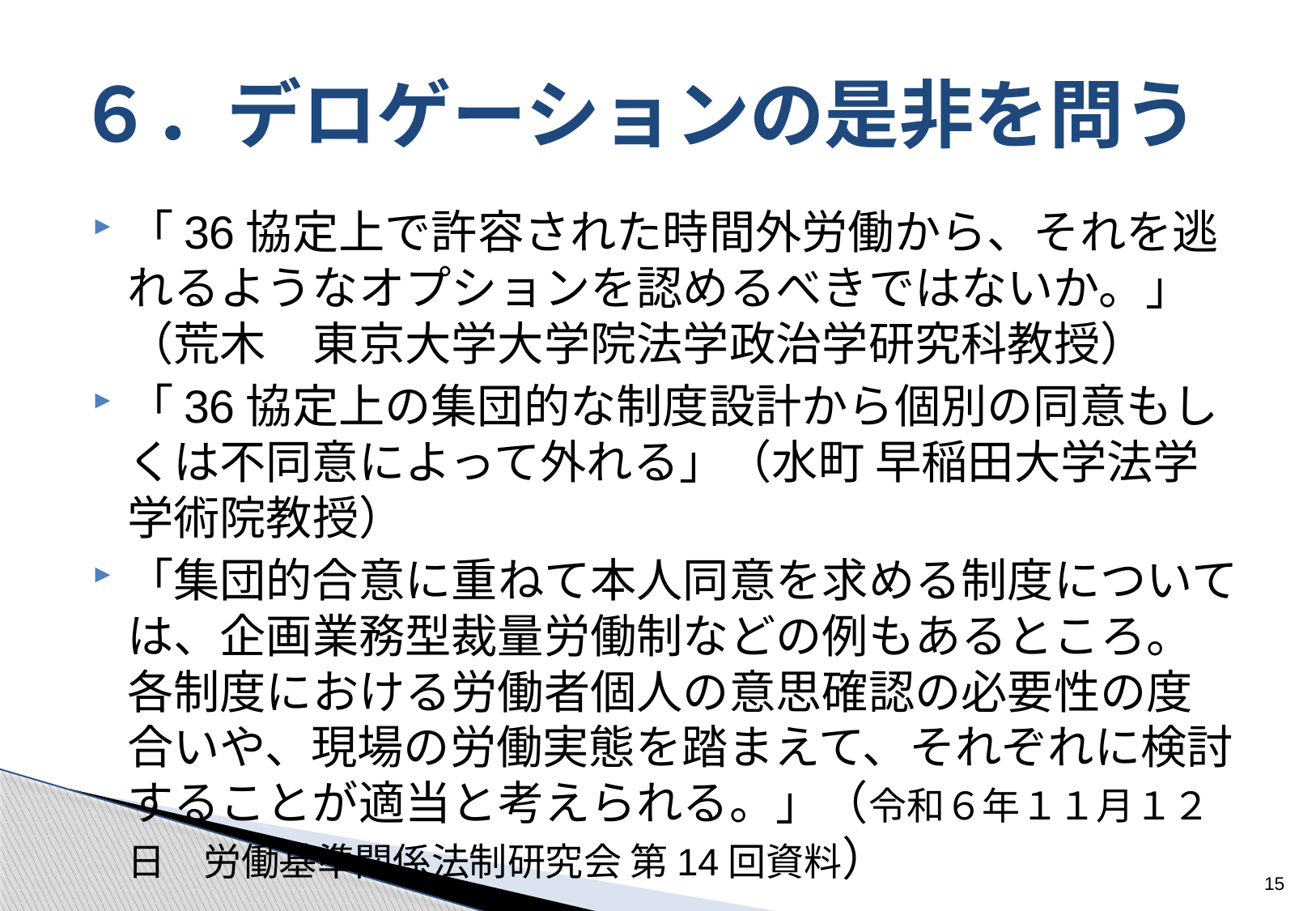

# ６．デロゲーションの是非を問う
「36協定上で許容された時間外労働から、それを逃れるようなオプションを認めるべきではないか。」（荒木　東京大学大学院法学政治学研究科教授）
「36協定上の集団的な制度設計から個別の同意もしくは不同意によって外れる」（水町 早稲田大学法学学術院教授）
「集団的合意に重ねて本人同意を求める制度については、企画業務型裁量労働制などの例もあるところ。各制度における労働者個人の意思確認の必要性の度合いや、現場の労働実態を踏まえて、それぞれに検討することが適当と考えられる。」（令和６年１１月１２日　労働基準関係法制研究会 第14回資料）
15